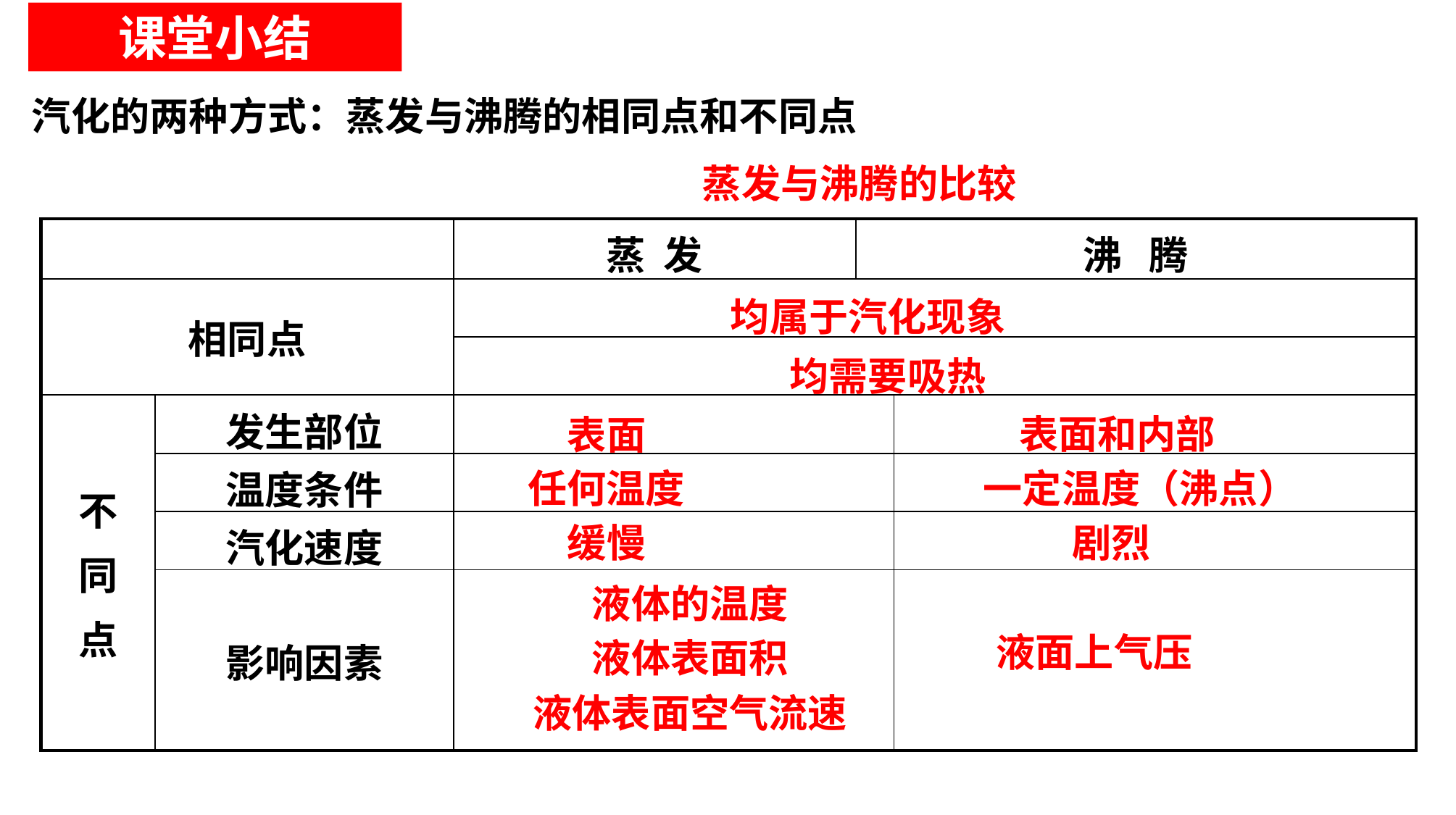

课堂小结
汽化的两种方式：蒸发与沸腾的相同点和不同点
蒸发与沸腾的比较
|  |  | 蒸 发 | 沸 腾 |  |
| --- | --- | --- | --- | --- |
| 相同点 |  |  |  |  |
|  |  |  |  |  |
| 不 同 点 | 发生部位 |  |  |  |
|  | 温度条件 |  |  |  |
|  | 汽化速度 |  |  |  |
|  | 影响因素 |  |  |  |
均属于汽化现象
均需要吸热
表面和内部
表面
任何温度
一定温度（沸点）
缓慢
剧烈
液体的温度
液体表面积
液体表面空气流速
液面上气压